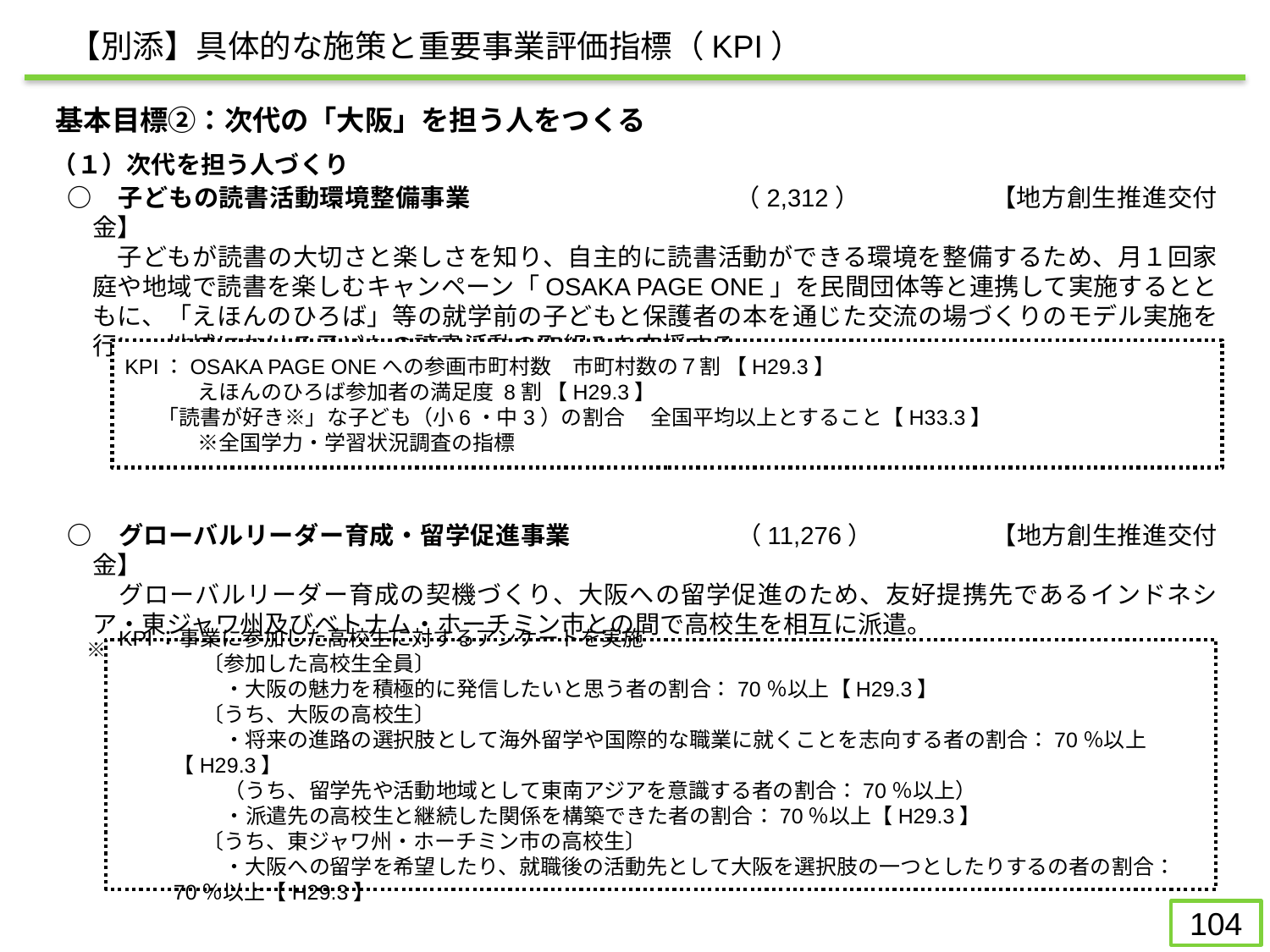

【別添】具体的な施策と重要事業評価指標（KPI）
　基本目標②：次代の「大阪」を担う人をつくる
（１）次代を担う人づくり
○	　子どもの読書活動環境整備事業			（2,312）		【地方創生推進交付金】
　　子どもが読書の大切さと楽しさを知り、自主的に読書活動ができる環境を整備するため、月１回家庭や地域で読書を楽しむキャンペーン「OSAKA PAGE ONE」を民間団体等と連携して実施するとともに、「えほんのひろば」等の就学前の子どもと保護者の本を通じた交流の場づくりのモデル実施を行い、地域における子どもの読書活動の取組みを支援する。
KPI：OSAKA PAGE ONEへの参画市町村数　市町村数の７割 【H29.3】
 　　　えほんのひろば参加者の満足度 8割 【H29.3】
      「読書が好き※」な子ども（小6・中3）の割合 　全国平均以上とすること【H33.3】
 　　　※全国学力・学習状況調査の指標
○	　グローバルリーダー育成・留学促進事業		（11,276）	【地方創生推進交付金】
　　グローバルリーダー育成の契機づくり、大阪への留学促進のため、友好提携先であるインドネシア・東ジャワ州及びベトナム・ホーチミン市との間で高校生を相互に派遣。
　※　地方創生先行型交付金継続事業
KPI：事業に参加した高校生に対するアンケートを実施
　　　　〔参加した高校生全員〕
　　　　　・大阪の魅力を積極的に発信したいと思う者の割合：70％以上【H29.3】
　　　　〔うち、大阪の高校生〕
　　　　　・将来の進路の選択肢として海外留学や国際的な職業に就くことを志向する者の割合：70％以上【H29.3】
　　　　　（うち、留学先や活動地域として東南アジアを意識する者の割合：70％以上）
　　　　　・派遣先の高校生と継続した関係を構築できた者の割合：70％以上【H29.3】
　　　　〔うち、東ジャワ州・ホーチミン市の高校生〕
　　　　　・大阪への留学を希望したり、就職後の活動先として大阪を選択肢の一つとしたりするの者の割合：70％以上【H29.3】
104